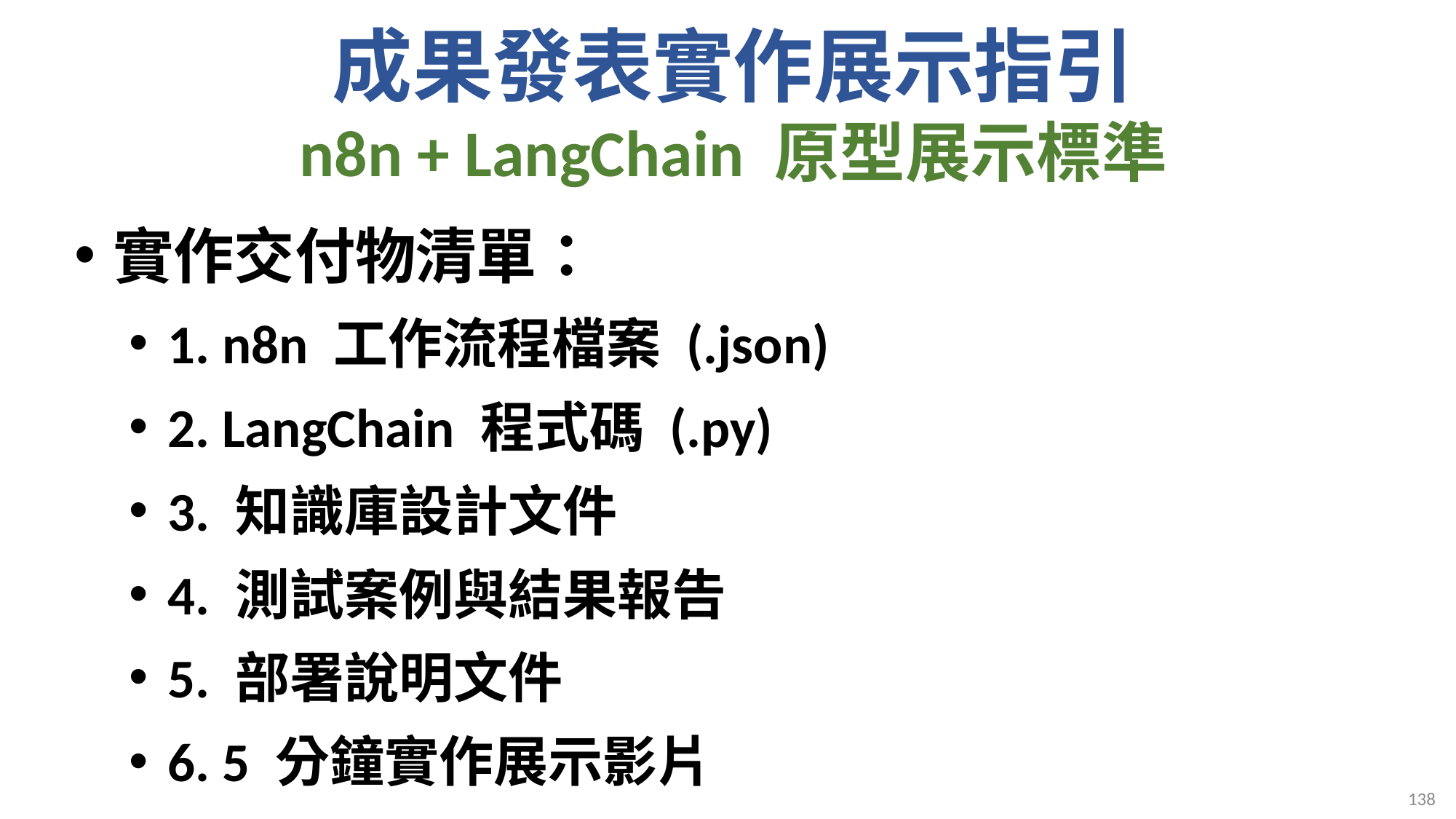

# 成果發表實作展示指引 n8n + LangChain 原型展示標準
實作交付物清單：
1. n8n 工作流程檔案 (.json)
2. LangChain 程式碼 (.py)
3. 知識庫設計文件
4. 測試案例與結果報告
5. 部署說明文件
6. 5 分鐘實作展示影片
138